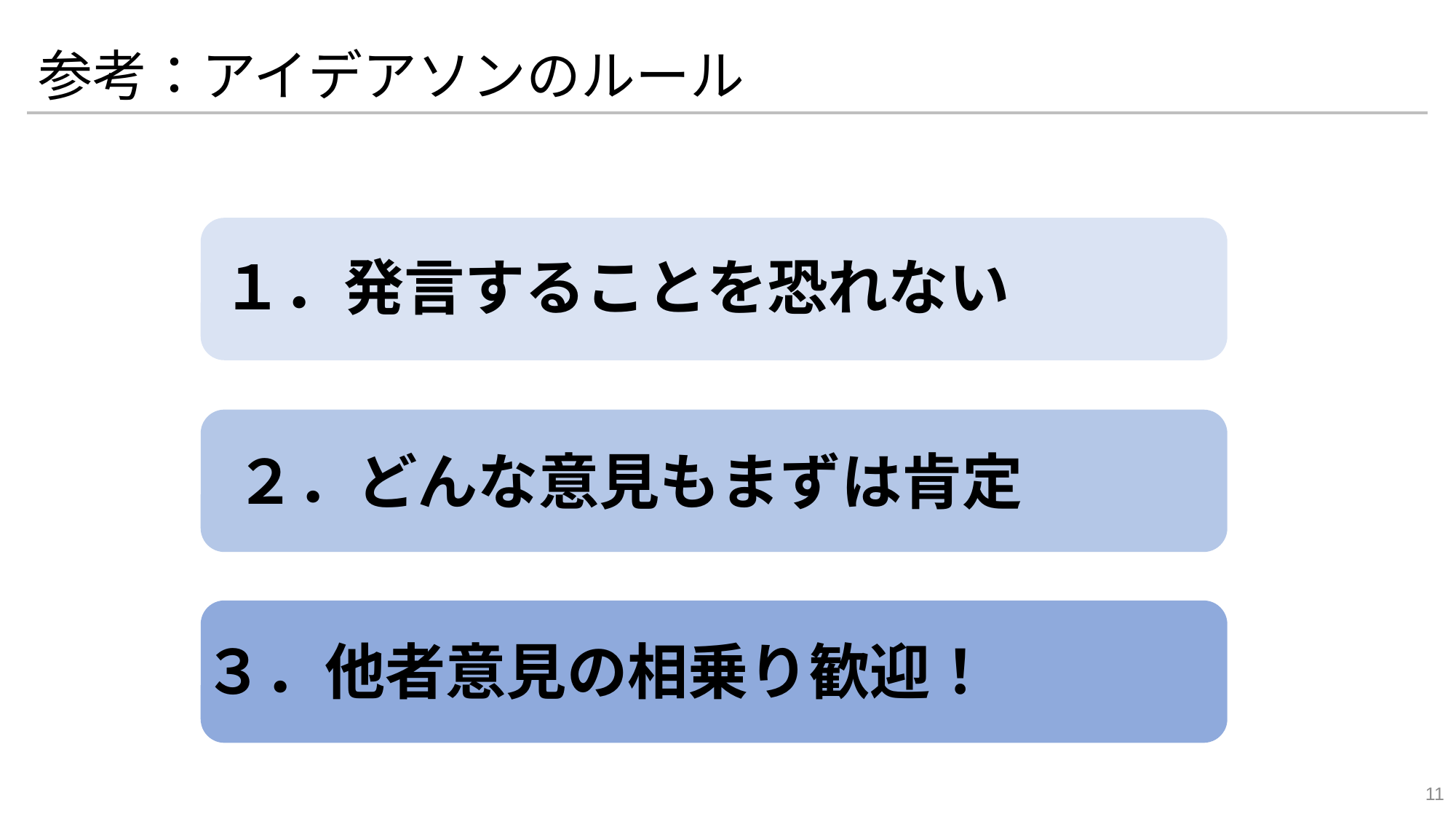

参考：アイデアソンのルール

１．発言することを恐れない

２．どんな意見もまずは肯定

３．他者意見の相乗り歓迎！
11